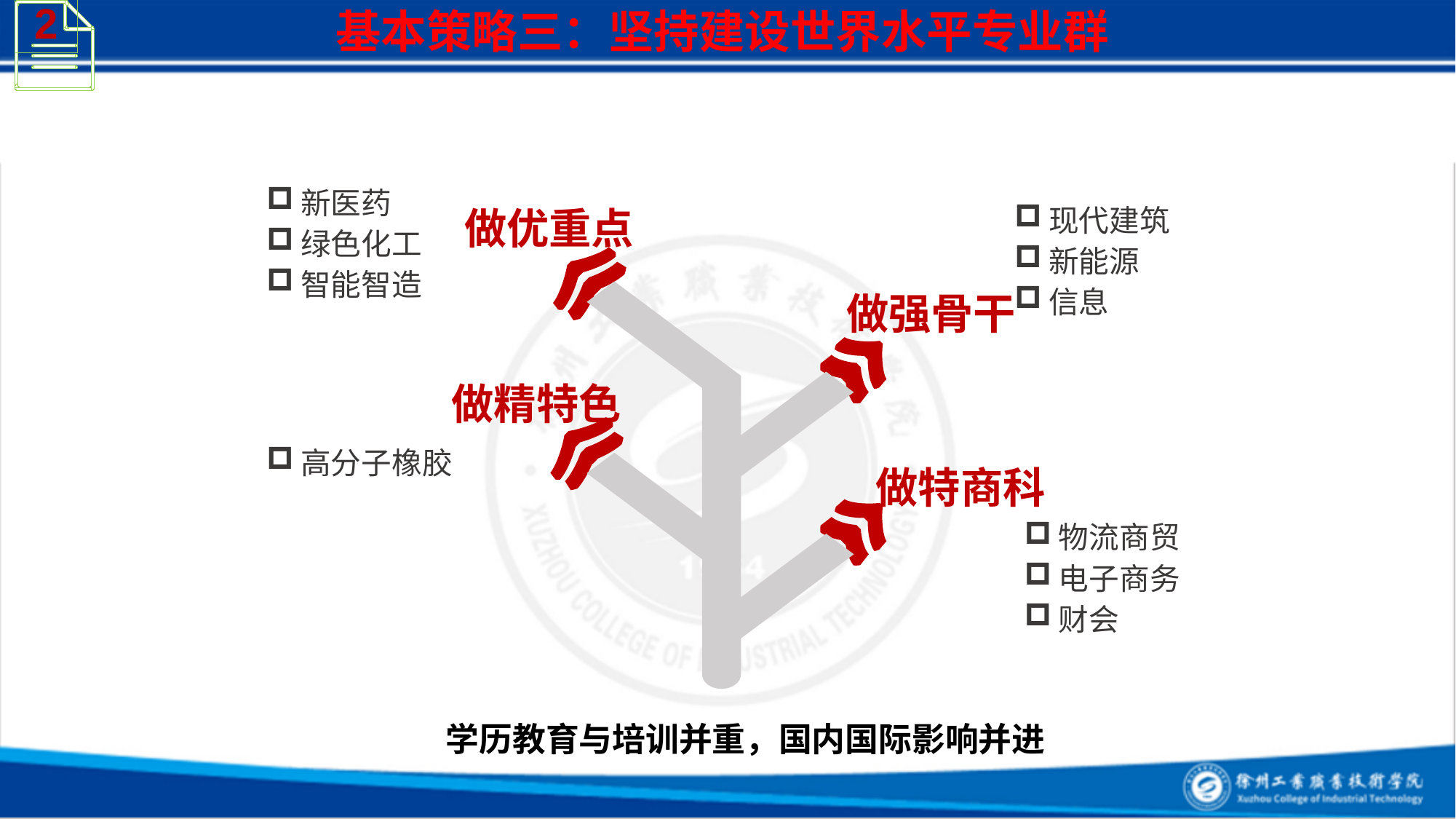

2
  基本策略三：坚持建设世界水平专业群
新医药
绿色化工
智能智造
现代建筑
新能源
信息
做优重点

做强骨干

做精特色

高分子橡胶
做特商科

物流商贸
电子商务
财会
学历教育与培训并重，国内国际影响并进